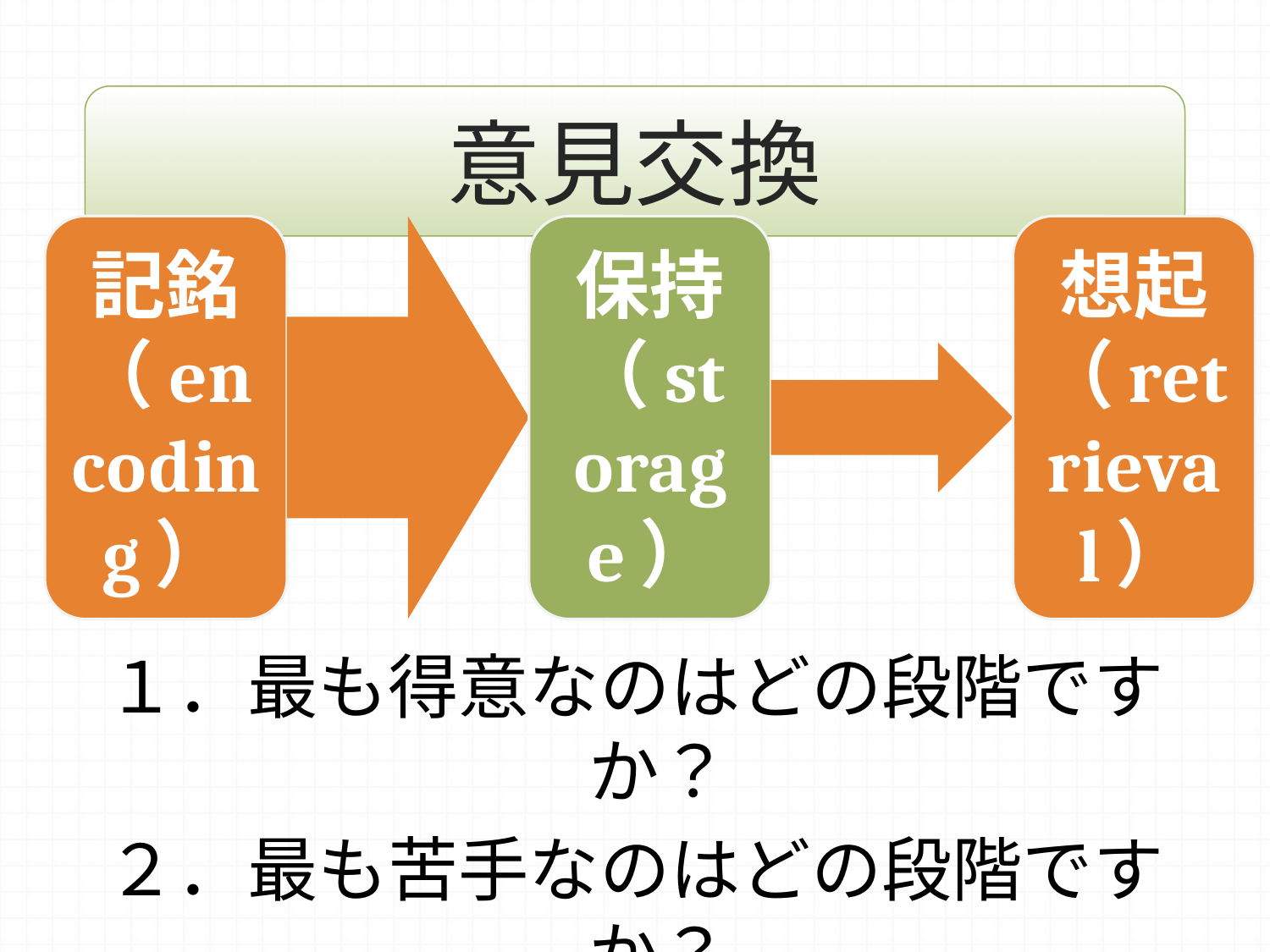

# 意見交換

記銘（encoding）
保持（storage）
想起（retrieval）
１．最も得意なのはどの段階ですか？
２．最も苦手なのはどの段階ですか？

15